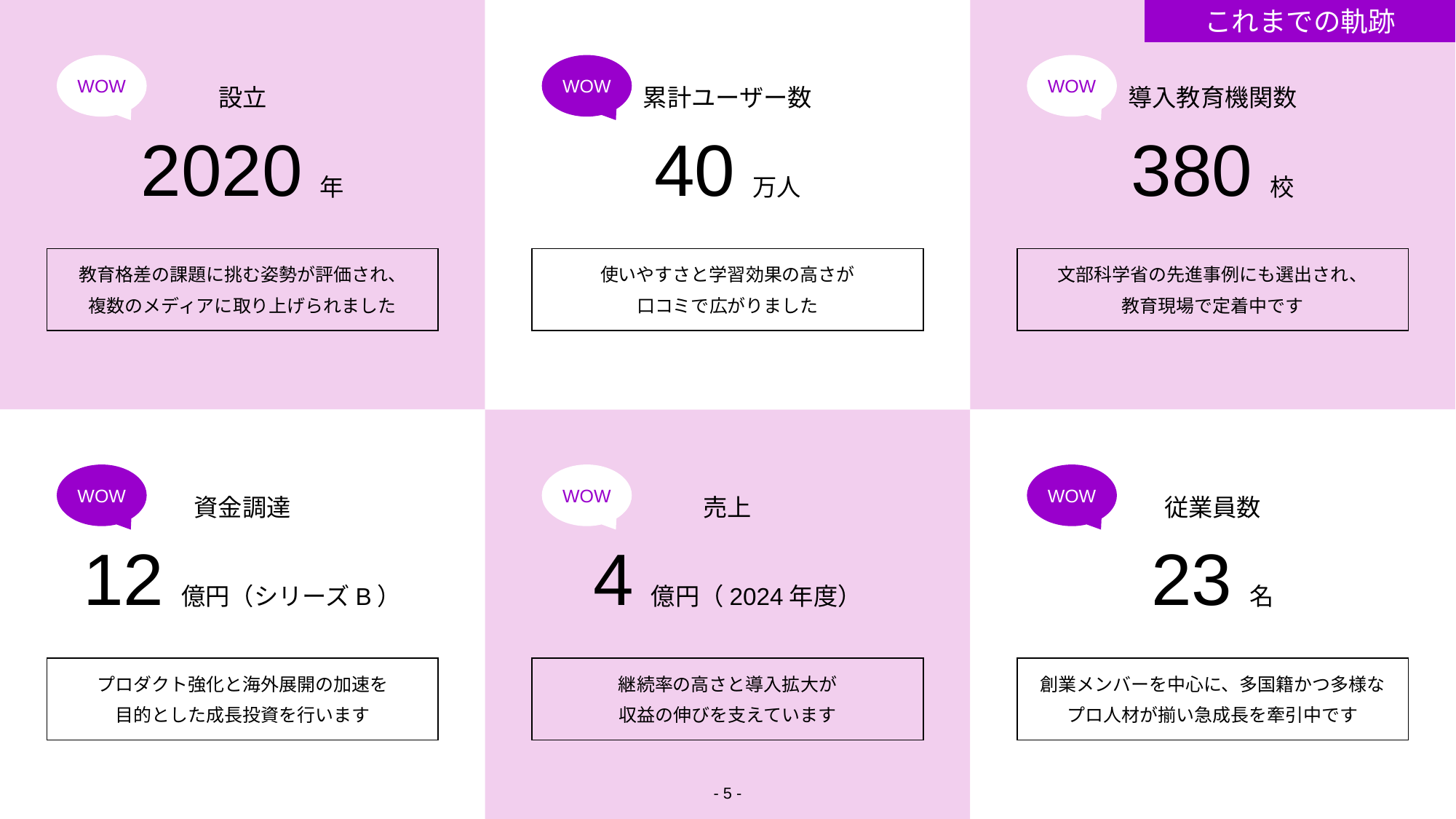

これまでの軌跡
WOW
WOW
WOW
設立
累計ユーザー数
導入教育機関数
2020年
40万人
380校
教育格差の課題に挑む姿勢が評価され、
複数のメディアに取り上げられました
使いやすさと学習効果の高さが
口コミで広がりました
文部科学省の先進事例にも選出され、
教育現場で定着中です

WOW
WOW
WOW
資金調達
売上
従業員数
12億円（シリーズB）
4億円（2024年度）
23名
プロダクト強化と海外展開の加速を
目的とした成長投資を行います
継続率の高さと導入拡大が
収益の伸びを支えています
創業メンバーを中心に、多国籍かつ多様な
プロ人材が揃い急成長を牽引中です
- 5 -